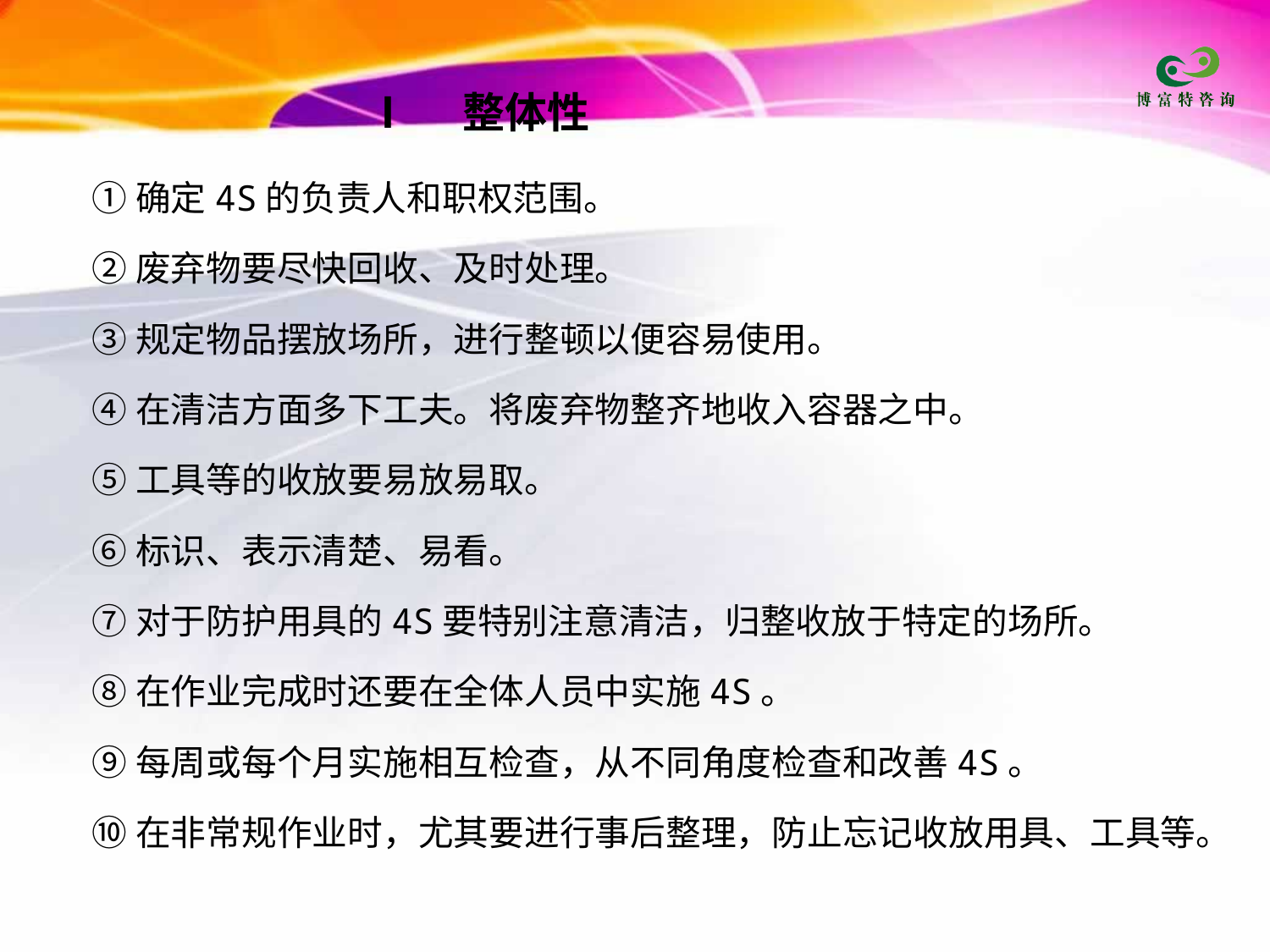

Ⅰ　整体性
①确定4S的负责人和职权范围。
②废弃物要尽快回收、及时处理。
③规定物品摆放场所，进行整顿以便容易使用。
④在清洁方面多下工夫。将废弃物整齐地收入容器之中。
⑤工具等的收放要易放易取。
⑥标识、表示清楚、易看。
⑦对于防护用具的4S要特别注意清洁，归整收放于特定的场所。
⑧在作业完成时还要在全体人员中实施4S。
⑨每周或每个月实施相互检查，从不同角度检查和改善4S。
⑩在非常规作业时，尤其要进行事后整理，防止忘记收放用具、工具等。